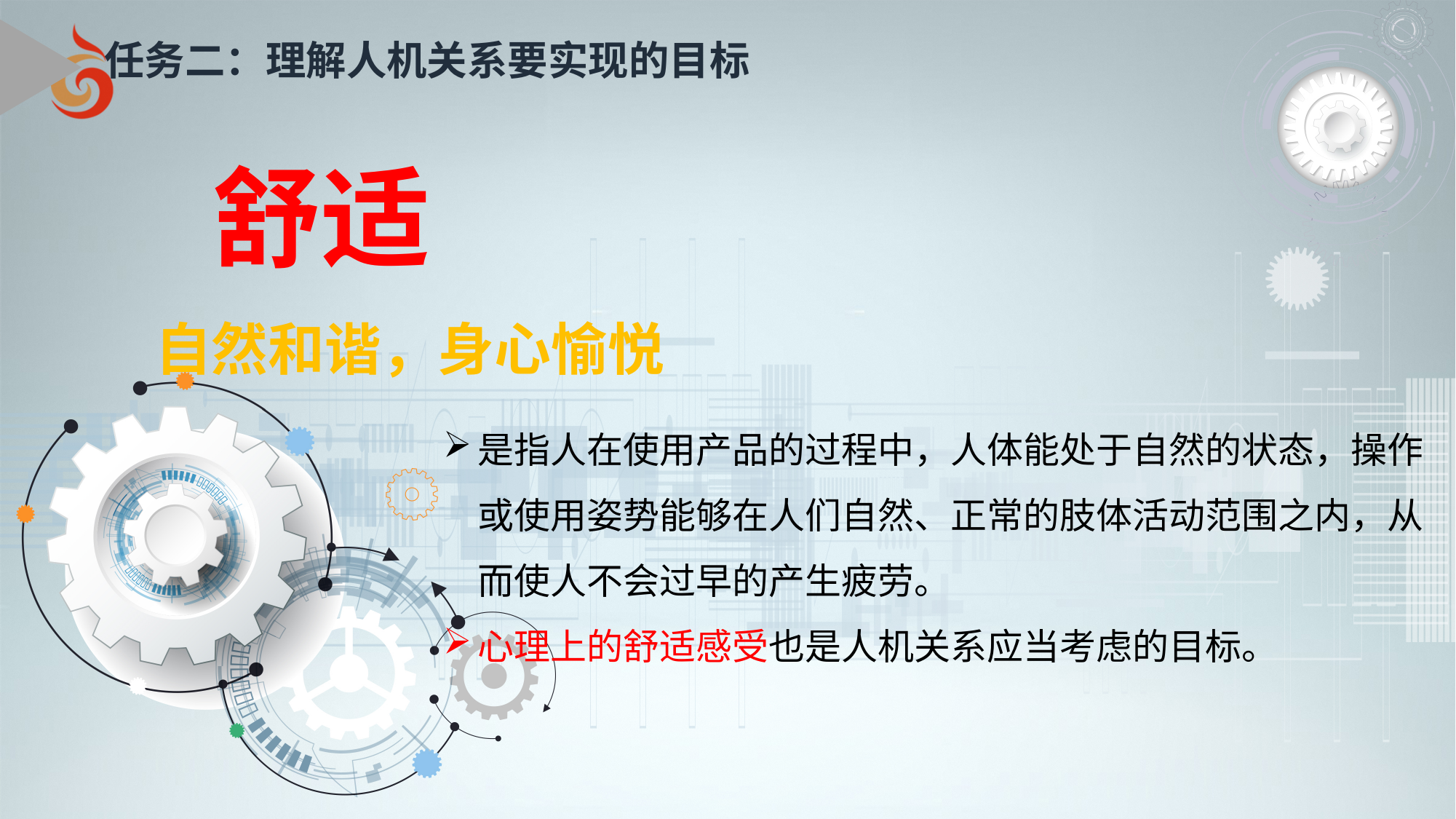

任务二：理解人机关系要实现的目标
舒适
自然和谐，身心愉悦
是指人在使用产品的过程中，人体能处于自然的状态，操作或使用姿势能够在人们自然、正常的肢体活动范围之内，从而使人不会过早的产生疲劳。
心理上的舒适感受也是人机关系应当考虑的目标。